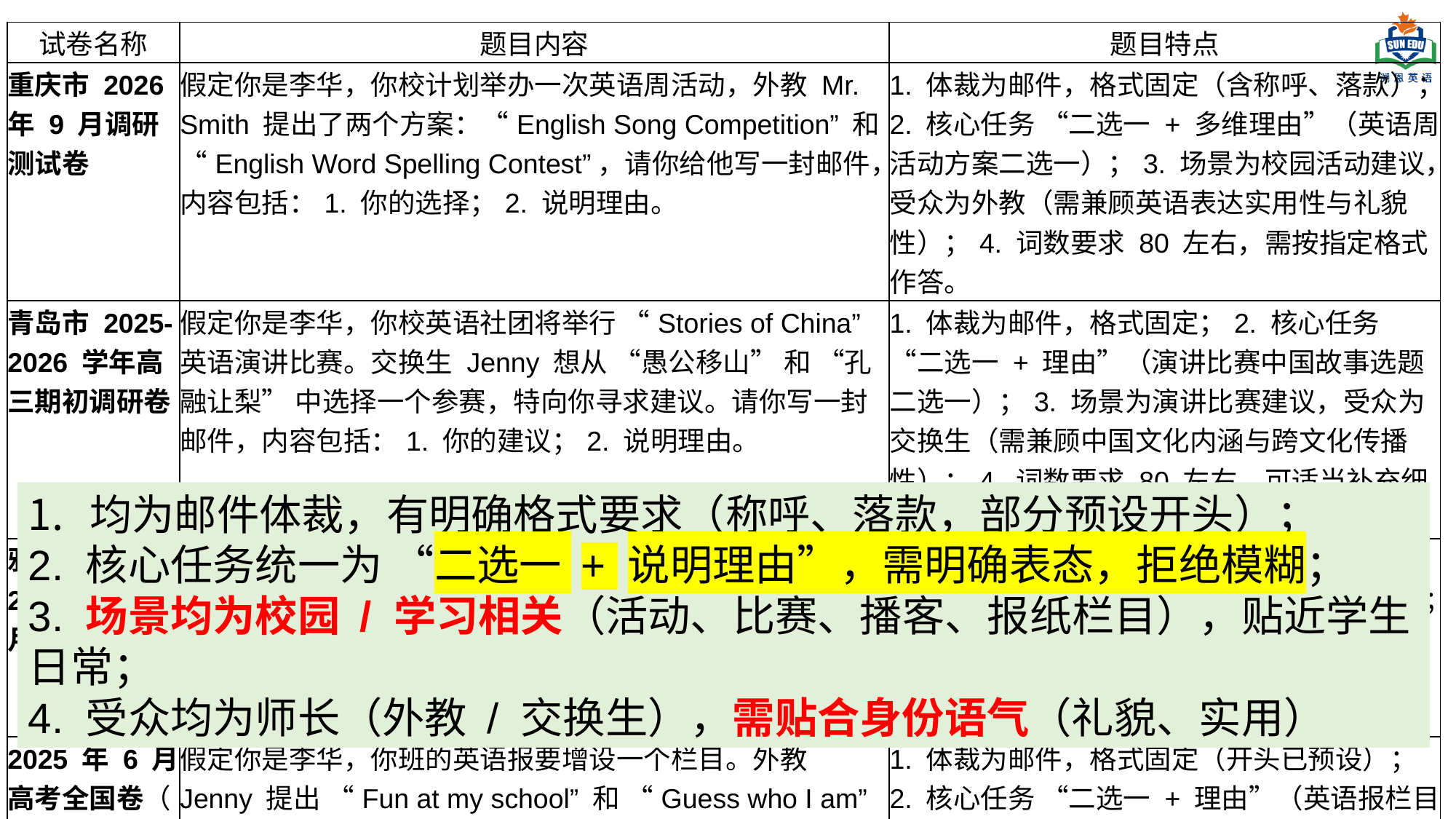

| 试卷名称 | 题目内容 | 题目特点 |
| --- | --- | --- |
| 重庆市 2026 年 9 月调研测试卷 | 假定你是李华，你校计划举办一次英语周活动，外教 Mr. Smith 提出了两个方案：“English Song Competition” 和 “English Word Spelling Contest”，请你给他写一封邮件，内容包括：1. 你的选择；2. 说明理由。 | 1. 体裁为邮件，格式固定（含称呼、落款）；2. 核心任务 “二选一 + 多维理由”（英语周活动方案二选一）；3. 场景为校园活动建议，受众为外教（需兼顾英语表达实用性与礼貌性）；4. 词数要求 80 左右，需按指定格式作答。 |
| 青岛市 2025-2026 学年高三期初调研卷 | 假定你是李华，你校英语社团将举行 “Stories of China” 英语演讲比赛。交换生 Jenny 想从 “愚公移山” 和 “孔融让梨” 中选择一个参赛，特向你寻求建议。请你写一封邮件，内容包括：1. 你的建议；2. 说明理由。 | 1. 体裁为邮件，格式固定；2. 核心任务 “二选一 + 理由”（演讲比赛中国故事选题二选一）；3. 场景为演讲比赛建议，受众为交换生（需兼顾中国文化内涵与跨文化传播性）；4. 词数要求 80 左右，可适当补充细节。 |
| 雅礼中学 2026 届高三月考试卷（ | 假定你是李华，你校外教 David 打算带领学生创办每周英语视频播客，现在正在征求学生意见，需要从以下两个主题中选择一个作为播客的主题：“Emotional Outlets（解忧树洞）” 和 “Futuristic Vision（未来愿景）”。请你写一封邮件，内容包括：1. 你的选择；2. 你推荐的理由。 | 1. 体裁为邮件，格式固定；2. 核心任务 “二选一 + 理由”（英语播客主题二选一）；3. 场景为播客创办建议，受众为外教（需兼顾学生需求与播客持续价值）；4. 词数要求 80 左右，可适当补充细节。 |
| 2025 年 6 月高考全国卷（ | 假定你是李华，你班的英语报要增设一个栏目。外教 Jenny 提出 “Fun at my school” 和 “Guess who I am” 两个选项供大家选择。请给 Jenny 写一封邮件，内容包括：（1）你的选择；（2）说明理由。注意：1. 写作词数应为 80 左右；2. 按指定格式作答（开头已给出：Dear Jenny,I really like the idea of adding a new column to our English newspaper.） | 1. 体裁为邮件，格式固定（开头已预设）；2. 核心任务 “二选一 + 理由”（英语报栏目增设二选一）；3. 场景为班级报纸建议，受众为外教（需贴合报纸传播性与学生互动性）；4. 选项贴近学生生活，强调真实情境；5. 词数要求 80 左右，需按指定格式作答。 |
均为邮件体裁，有明确格式要求（称呼、落款，部分预设开头）；
2. 核心任务统一为 “二选一 + 说明理由”，需明确表态，拒绝模糊；
3. 场景均为校园 / 学习相关（活动、比赛、播客、报纸栏目），贴近学生日常；
4. 受众均为师长（外教 / 交换生），需贴合身份语气（礼貌、实用）